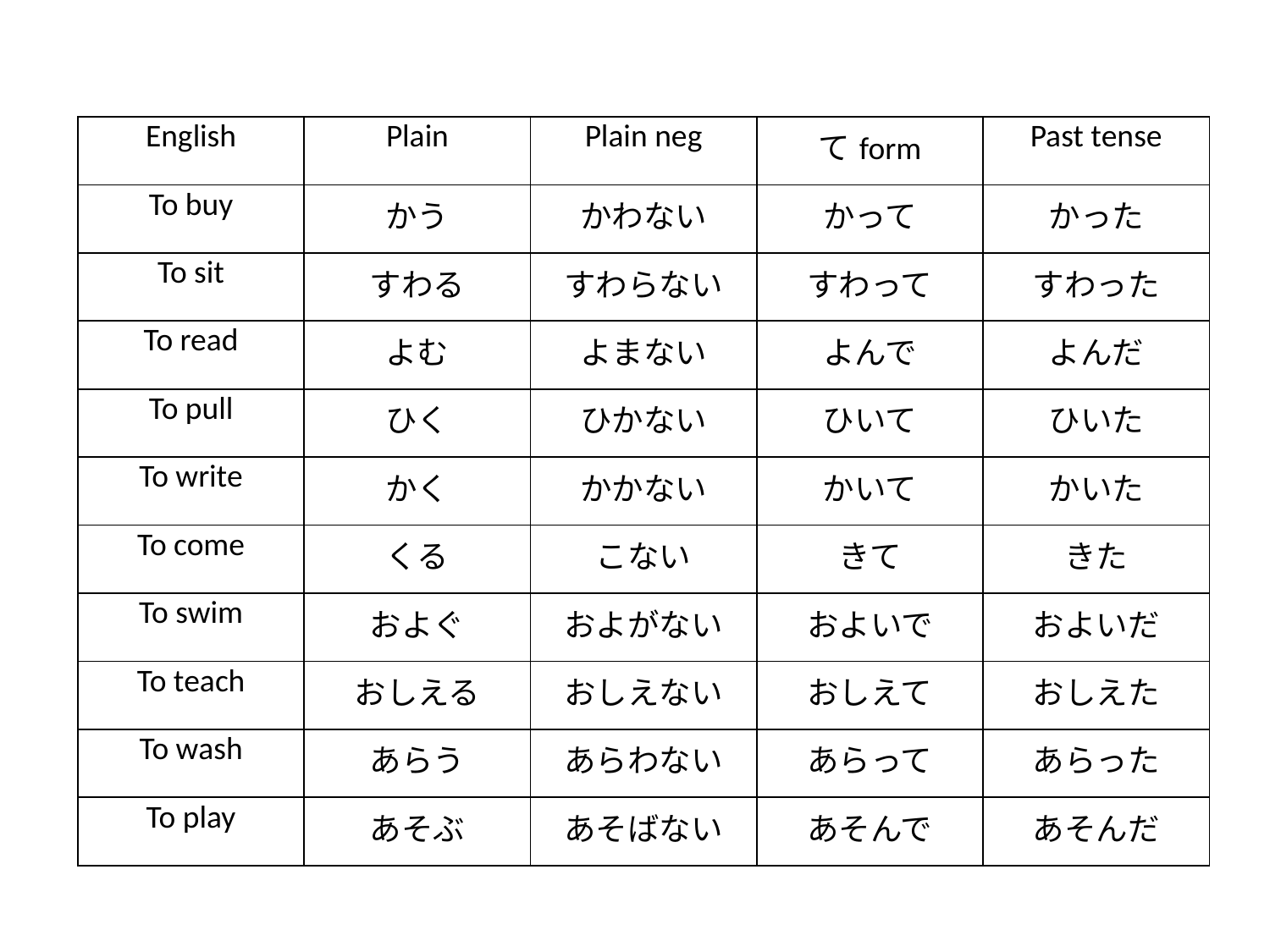

| English | Plain | Plain neg | てform | Past tense |
| --- | --- | --- | --- | --- |
| To buy | かう | かわない | かって | かった |
| To sit | すわる | すわらない | すわって | すわった |
| To read | よむ | よまない | よんで | よんだ |
| To pull | ひく | ひかない | ひいて | ひいた |
| To write | かく | かかない | かいて | かいた |
| To come | くる | こない | きて | きた |
| To swim | およぐ | およがない | およいで | およいだ |
| To teach | おしえる | おしえない | おしえて | おしえた |
| To wash | あらう | あらわない | あらって | あらった |
| To play | あそぶ | あそばない | あそんで | あそんだ |